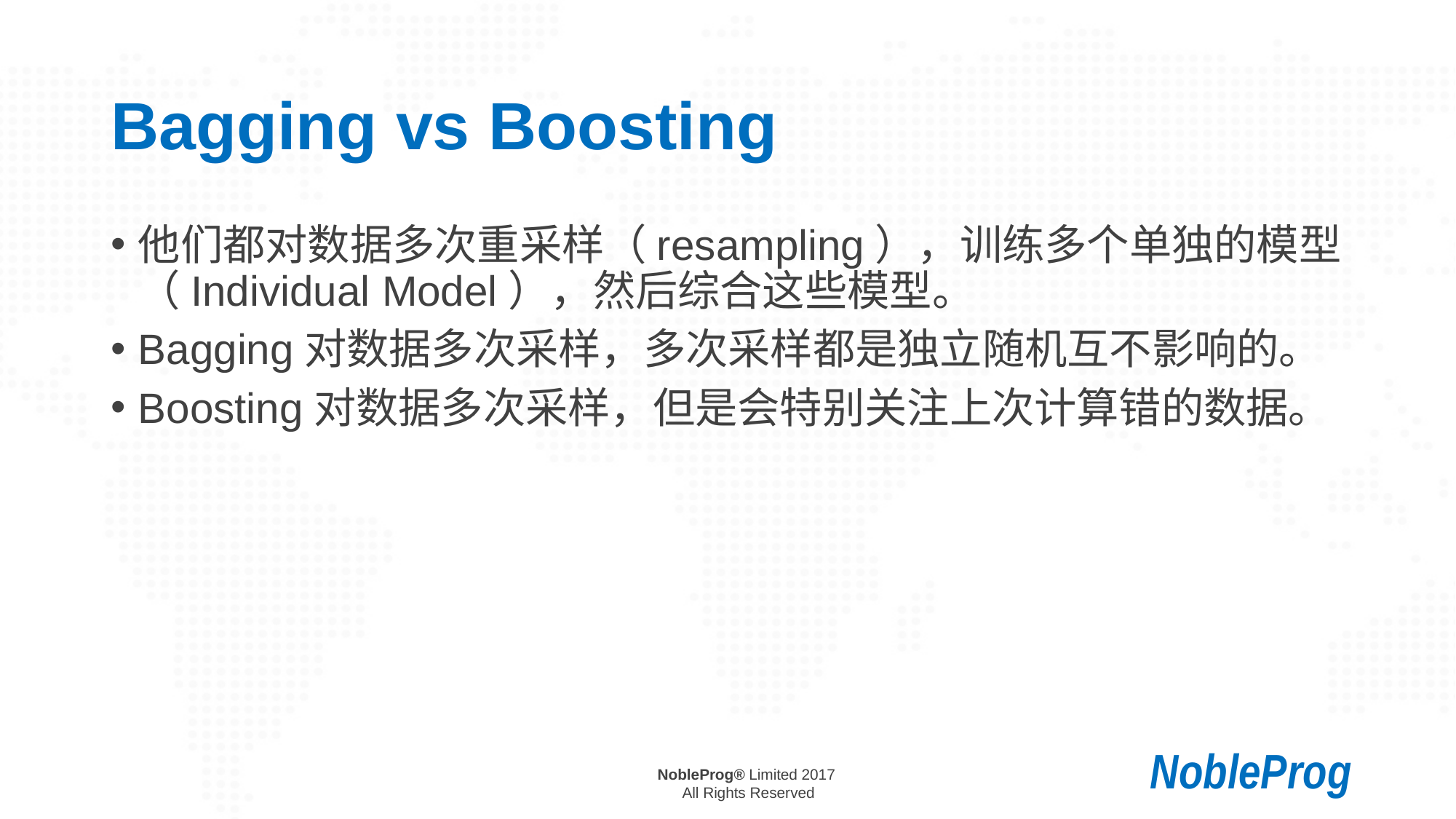

# Bagging vs Boosting
他们都对数据多次重采样（resampling），训练多个单独的模型（Individual Model），然后综合这些模型。
Bagging对数据多次采样，多次采样都是独立随机互不影响的。
Boosting对数据多次采样，但是会特别关注上次计算错的数据。